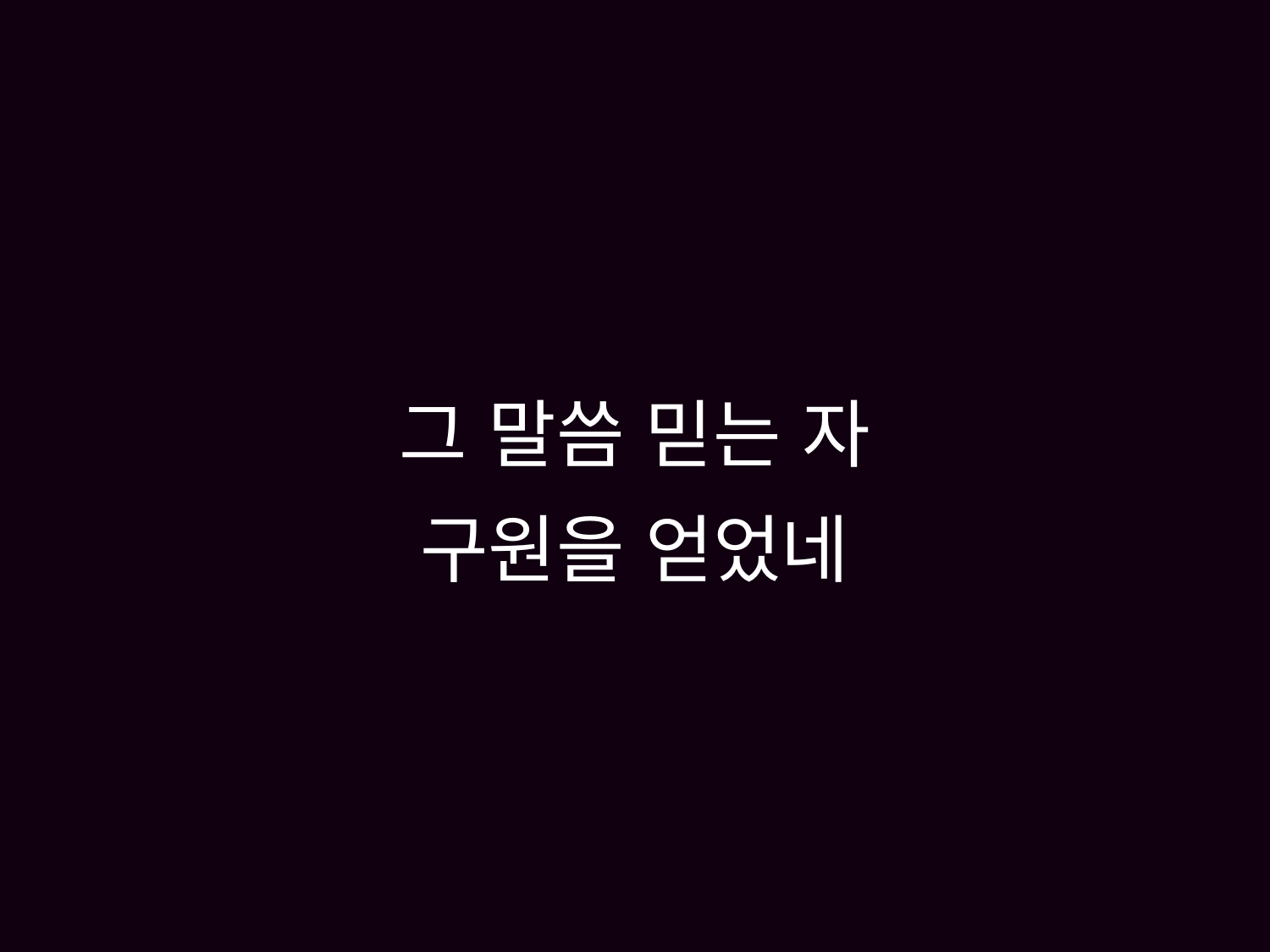

# 그 말씀 믿는 자 구원을 얻었네